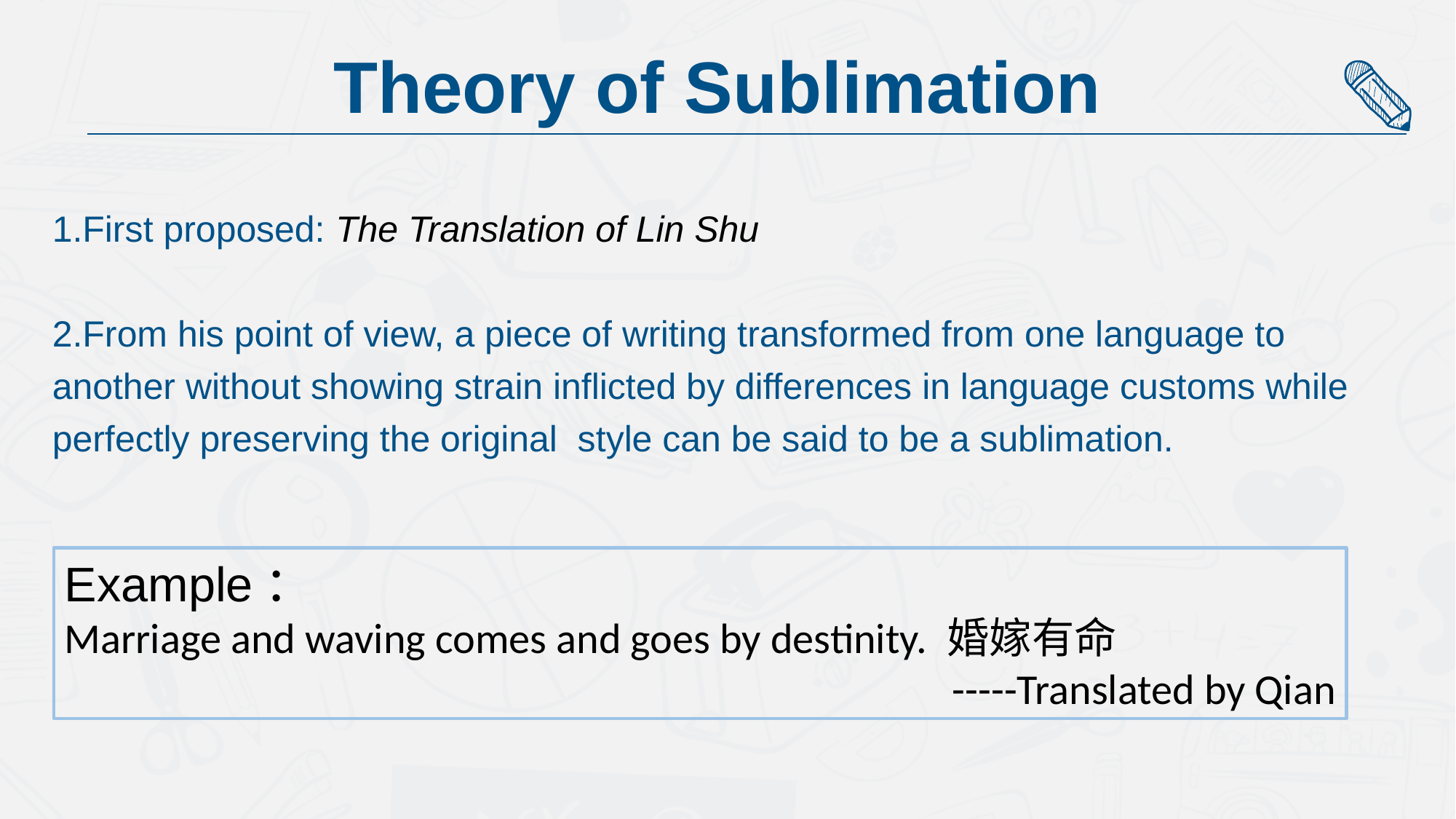

Theory of Sublimation
1.First proposed: The Translation of Lin Shu

2.From his point of view, a piece of writing transformed from one language to another without showing strain inflicted by differences in language customs while perfectly preserving the original  style can be said to be a sublimation.
Example：
Marriage and waving comes and goes by destinity. 婚嫁有命
-----Translated by Qian